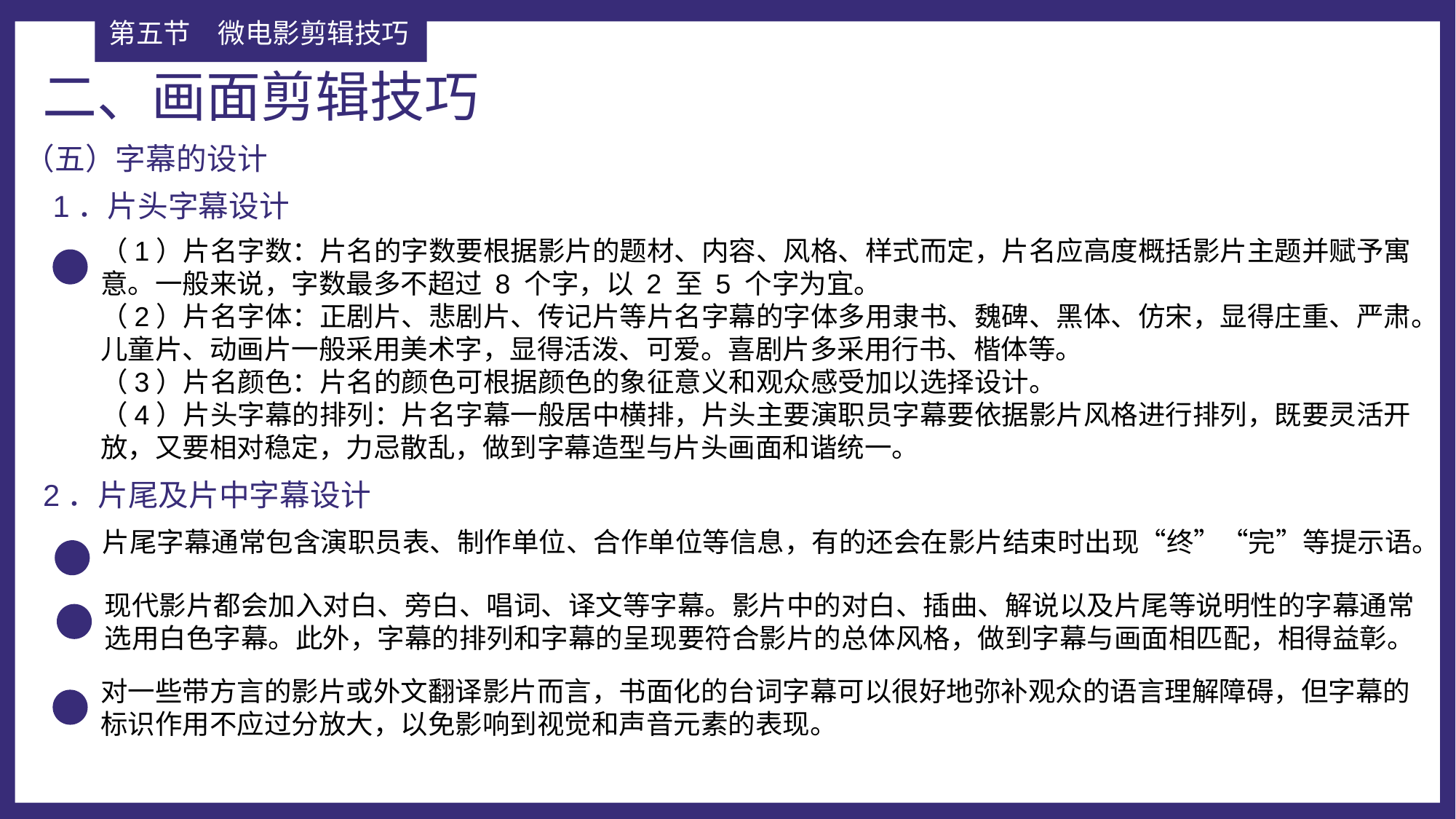

第五节	微电影剪辑技巧
二、画面剪辑技巧
（五）字幕的设计
1．片头字幕设计
（1）片名字数：片名的字数要根据影片的题材、内容、风格、样式而定，片名应高度概括影片主题并赋予寓意。一般来说，字数最多不超过 8 个字，以 2 至 5 个字为宜。
（2）片名字体：正剧片、悲剧片、传记片等片名字幕的字体多用隶书、魏碑、黑体、仿宋，显得庄重、严肃。儿童片、动画片一般采用美术字，显得活泼、可爱。喜剧片多采用行书、楷体等。
（3）片名颜色：片名的颜色可根据颜色的象征意义和观众感受加以选择设计。
（4）片头字幕的排列：片名字幕一般居中横排，片头主要演职员字幕要依据影片风格进行排列，既要灵活开放，又要相对稳定，力忌散乱，做到字幕造型与片头画面和谐统一。

2．片尾及片中字幕设计
片尾字幕通常包含演职员表、制作单位、合作单位等信息，有的还会在影片结束时出现“终”“完”等提示语。

现代影片都会加入对白、旁白、唱词、译文等字幕。影片中的对白、插曲、解说以及片尾等说明性的字幕通常选用白色字幕。此外，字幕的排列和字幕的呈现要符合影片的总体风格，做到字幕与画面相匹配，相得益彰。

对一些带方言的影片或外文翻译影片而言，书面化的台词字幕可以很好地弥补观众的语言理解障碍，但字幕的标识作用不应过分放大，以免影响到视觉和声音元素的表现。